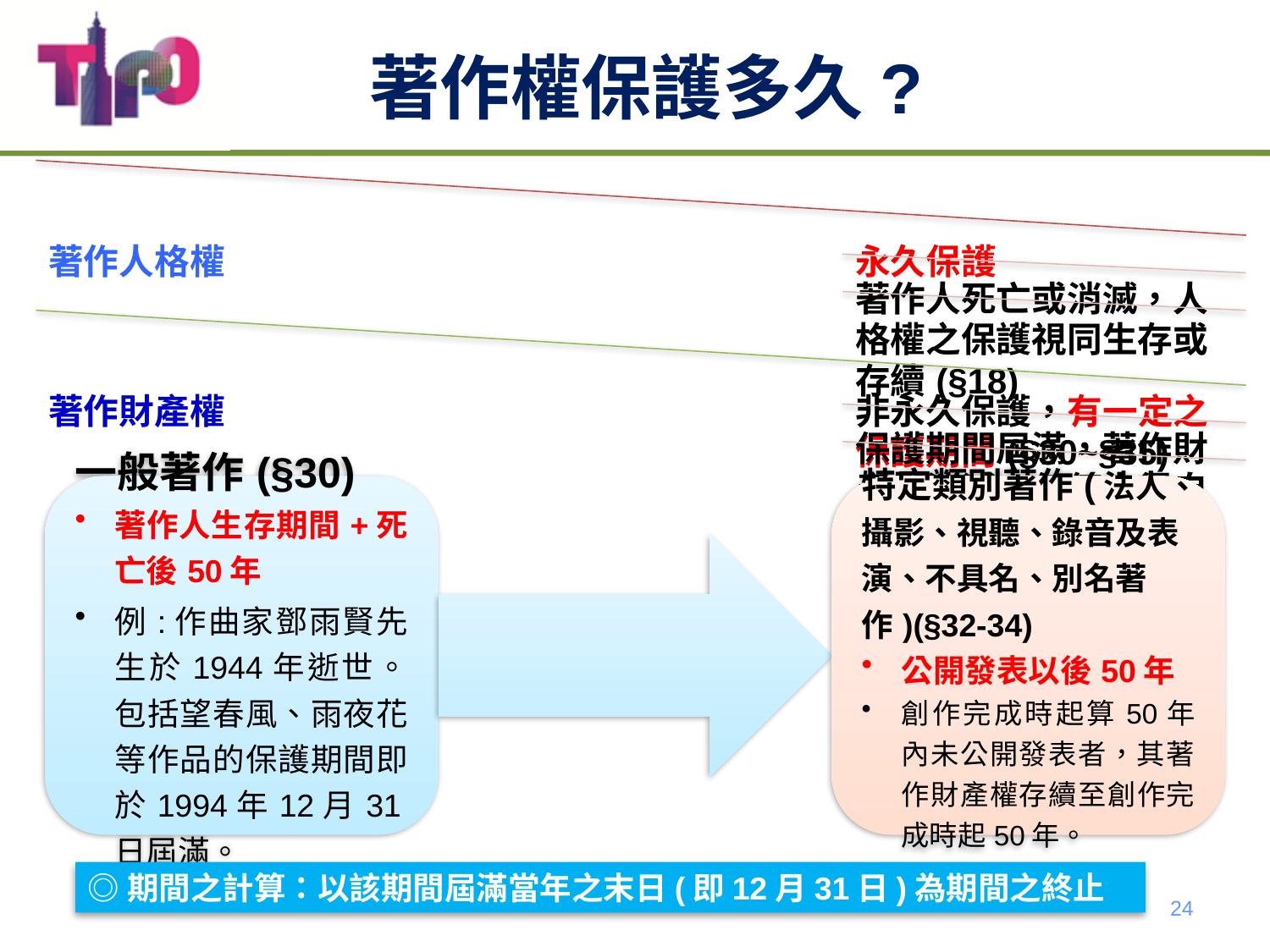

# 著作權保護多久?

著作人格權
永久保護
著作人死亡或消滅，人格權之保護視同生存或存續(§18)
著作財產權
一般著作(§30)
著作人生存期間+死亡後50年
公開發表以後50年
◎期間之計算：以該期間屆滿當年之末日(即12月31日)為期間之終止
24